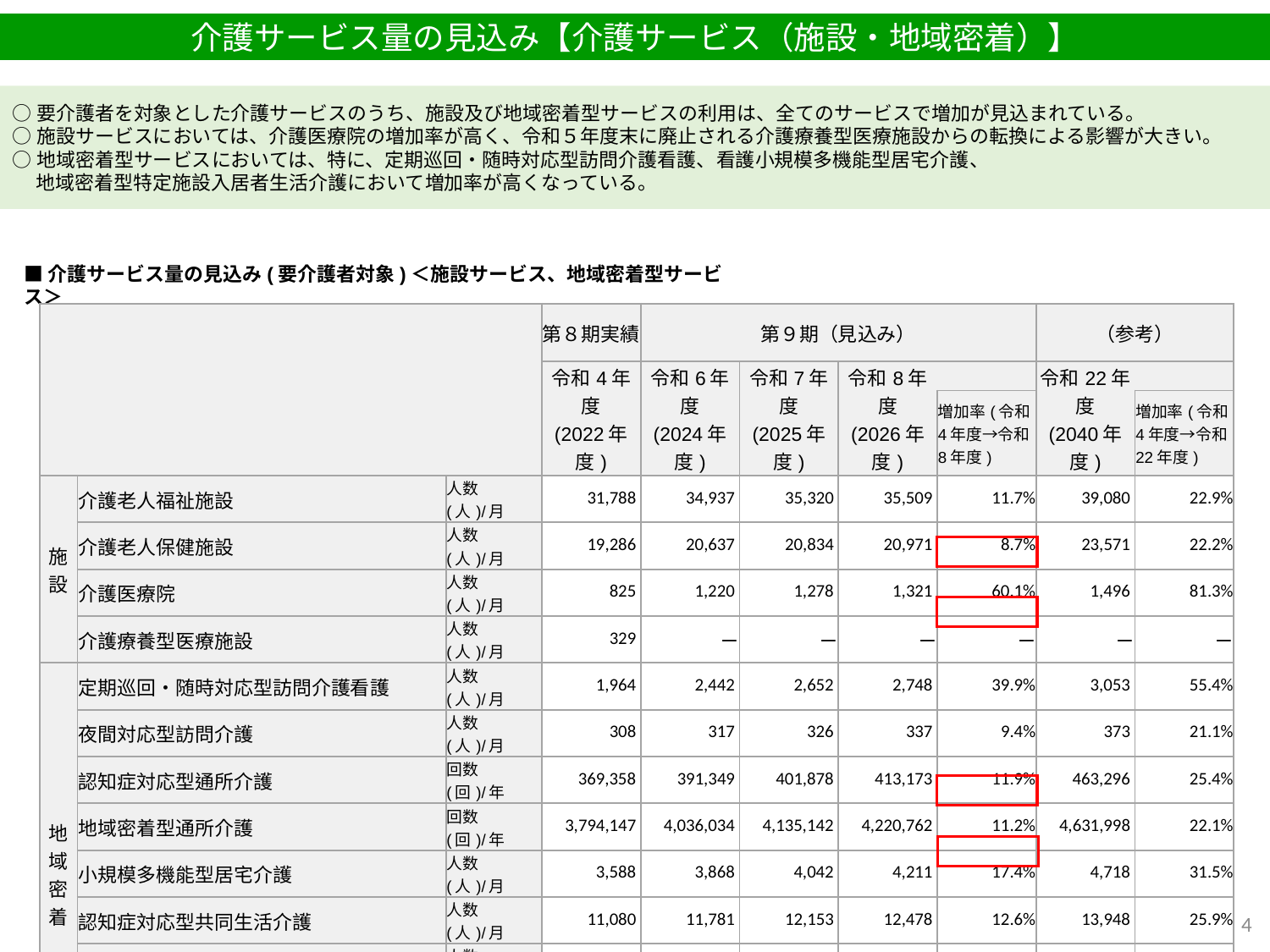

介護サービス量の見込み【介護サービス（施設・地域密着）】
○要介護者を対象とした介護サービスのうち、施設及び地域密着型サービスの利用は、全てのサービスで増加が見込まれている。
○施設サービスにおいては、介護医療院の増加率が高く、令和５年度末に廃止される介護療養型医療施設からの転換による影響が大きい。
○地域密着型サービスにおいては、特に、定期巡回・随時対応型訪問介護看護、看護小規模多機能型居宅介護、
　 地域密着型特定施設入居者生活介護において増加率が高くなっている。
■介護サービス量の見込み(要介護者対象)＜施設サービス、地域密着型サービス＞
|  |  |  | 第８期実績 | 第９期（見込み） |  |  |  | （参考） |  |
| --- | --- | --- | --- | --- | --- | --- | --- | --- | --- |
|  |  |  | 令和4年度 (2022年度) | 令和6年度 (2024年度) | 令和7年度 (2025年度) | 令和8年度 (2026年度) |  | 令和22年度 (2040年度) |  |
|  |  |  |  |  |  |  | 増加率(令和4年度→令和8年度) |  | 増加率(令和4年度→令和22年度) |
| 施設 | 介護老人福祉施設 | 人数(人)/月 | 31,788 | 34,937 | 35,320 | 35,509 | 11.7% | 39,080 | 22.9% |
|  | 介護老人保健施設 | 人数(人)/月 | 19,286 | 20,637 | 20,834 | 20,971 | 8.7% | 23,571 | 22.2% |
|  | 介護医療院 | 人数(人)/月 | 825 | 1,220 | 1,278 | 1,321 | 60.1% | 1,496 | 81.3% |
|  | 介護療養型医療施設 | 人数(人)/月 | 329 | ー | ー | ー | ー | ー | ー |
| 地域密着 | 定期巡回・随時対応型訪問介護看護 | 人数(人)/月 | 1,964 | 2,442 | 2,652 | 2,748 | 39.9% | 3,053 | 55.4% |
|  | 夜間対応型訪問介護 | 人数(人)/月 | 308 | 317 | 326 | 337 | 9.4% | 373 | 21.1% |
|  | 認知症対応型通所介護 | 回数(回)/年 | 369,358 | 391,349 | 401,878 | 413,173 | 11.9% | 463,296 | 25.4% |
|  | 地域密着型通所介護 | 回数(回)/年 | 3,794,147 | 4,036,034 | 4,135,142 | 4,220,762 | 11.2% | 4,631,998 | 22.1% |
|  | 小規模多機能型居宅介護 | 人数(人)/月 | 3,588 | 3,868 | 4,042 | 4,211 | 17.4% | 4,718 | 31.5% |
|  | 認知症対応型共同生活介護 | 人数(人)/月 | 11,080 | 11,781 | 12,153 | 12,478 | 12.6% | 13,948 | 25.9% |
|  | 地域密着型特定施設入居者生活介護 | 人数(人)/月 | 330 | 435 | 442 | 449 | 36.1% | 501 | 51.8% |
|  | 地域密着型介護老人福祉施設入所者生活介護 | 人数(人)/月 | 3,747 | 4,048 | 4,239 | 4,430 | 18.2% | 5,329 | 42.2% |
|  | 看護小規模多機能型居宅介護 | 人数(人)/月 | 1,210 | 1,426 | 1,580 | 1,665 | 37.6% | 1,828 | 51.1% |

4